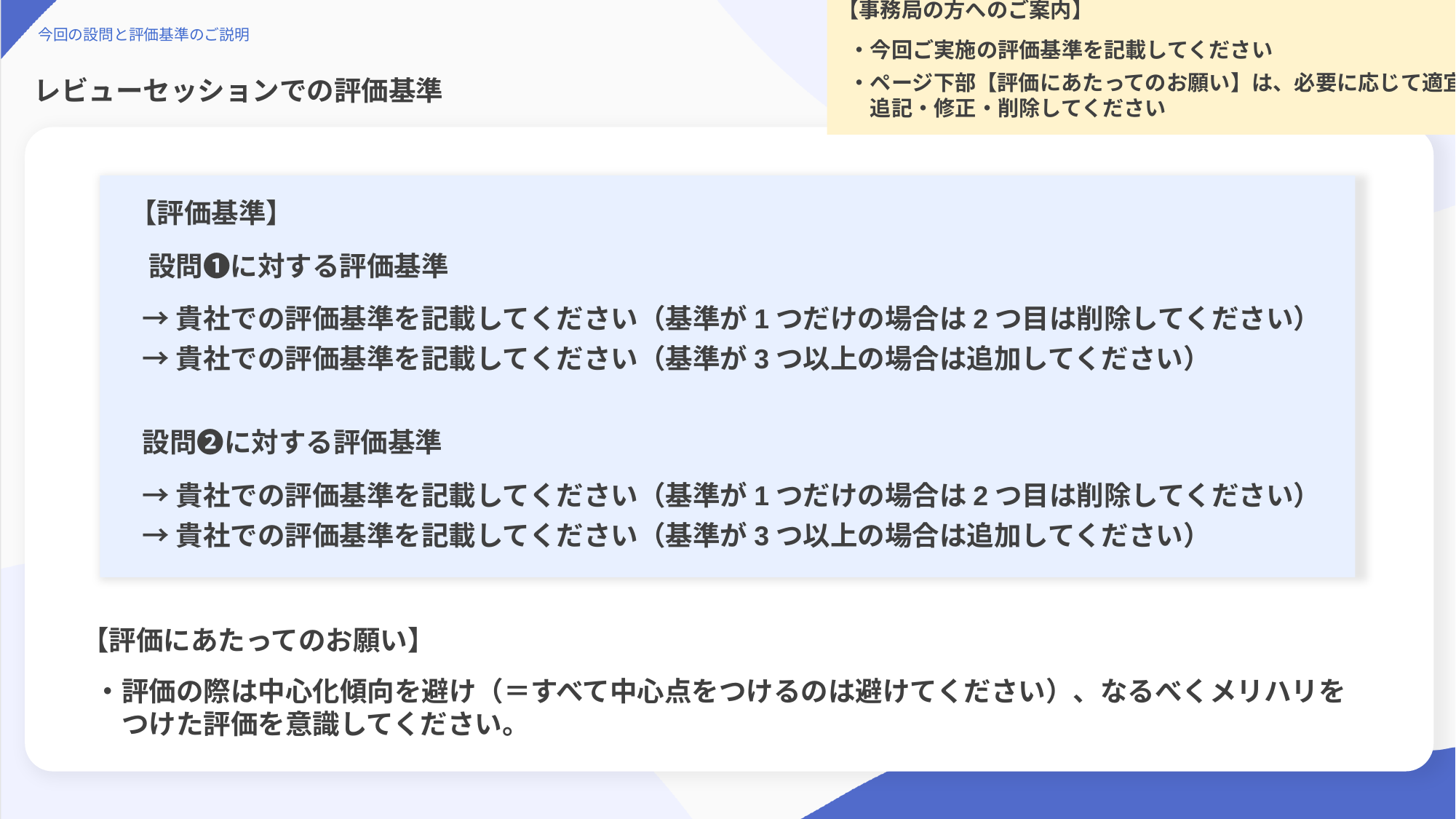

【事務局の方へのご案内】

 ・今回ご実施の評価基準を記載してください

 ・ページ下部【評価にあたってのお願い】は、必要に応じて適宜
 　追記・修正・削除してください
今回の設問と評価基準のご説明
19
# レビューセッションでの評価基準

【評価基準】

  設問❶に対する評価基準

  →貴社での評価基準を記載してください（基準が1つだけの場合は2つ目は削除してください）

  →貴社での評価基準を記載してください（基準が3つ以上の場合は追加してください）

 設問❷に対する評価基準

  →貴社での評価基準を記載してください（基準が1つだけの場合は2つ目は削除してください）

  →貴社での評価基準を記載してください（基準が3つ以上の場合は追加してください）
【評価にあたってのお願い】

 ・評価の際は中心化傾向を避け（＝すべて中心点をつけるのは避けてください）、なるべくメリハリを
 　つけた評価を意識してください。